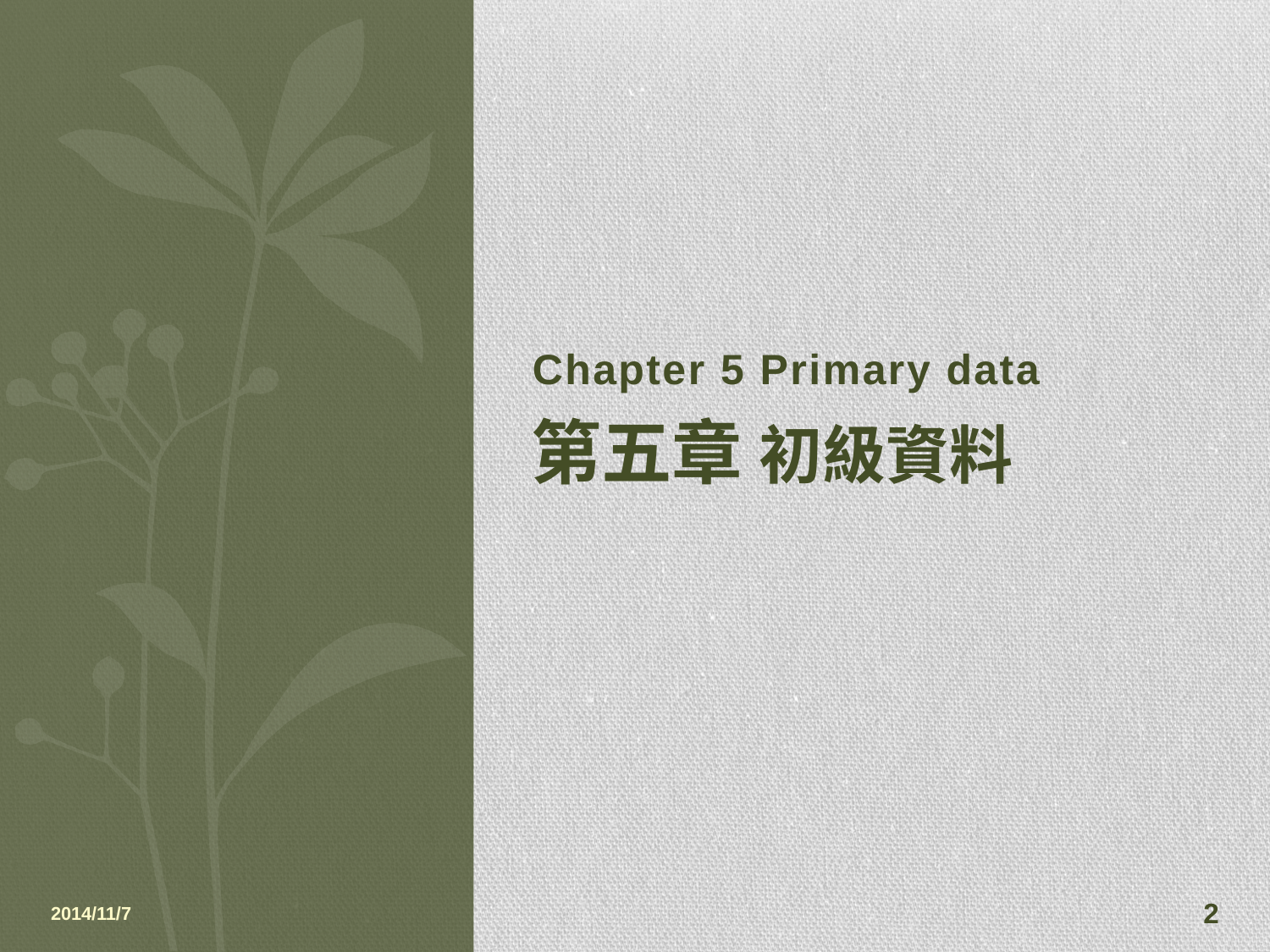

Chapter 5 Primary data
# 第五章 初級資料
2014/11/7
2